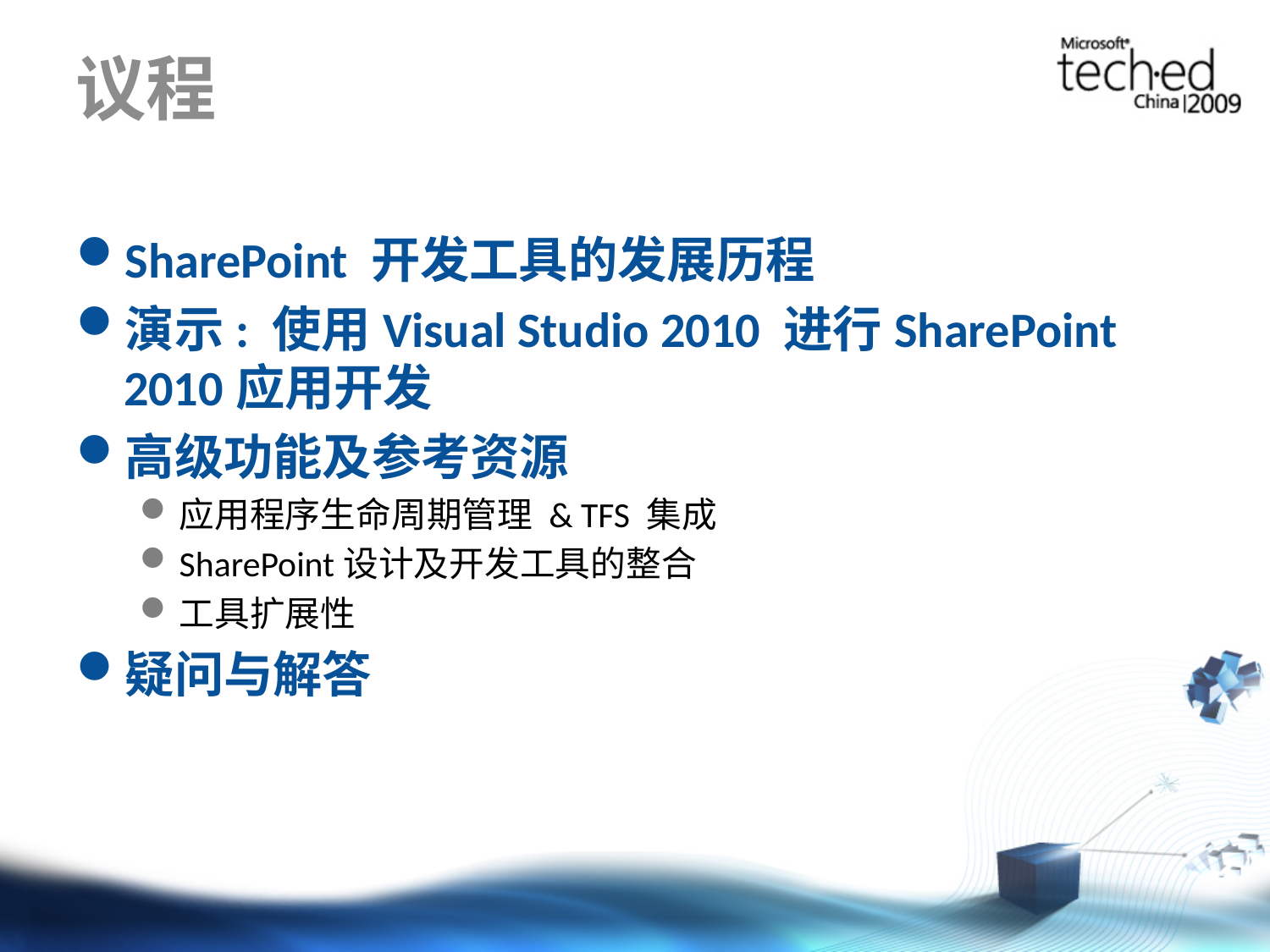

# 议程
SharePoint 开发工具的发展历程
演示: 使用Visual Studio 2010 进行SharePoint 2010应用开发
高级功能及参考资源
应用程序生命周期管理 & TFS 集成
SharePoint设计及开发工具的整合
工具扩展性
疑问与解答